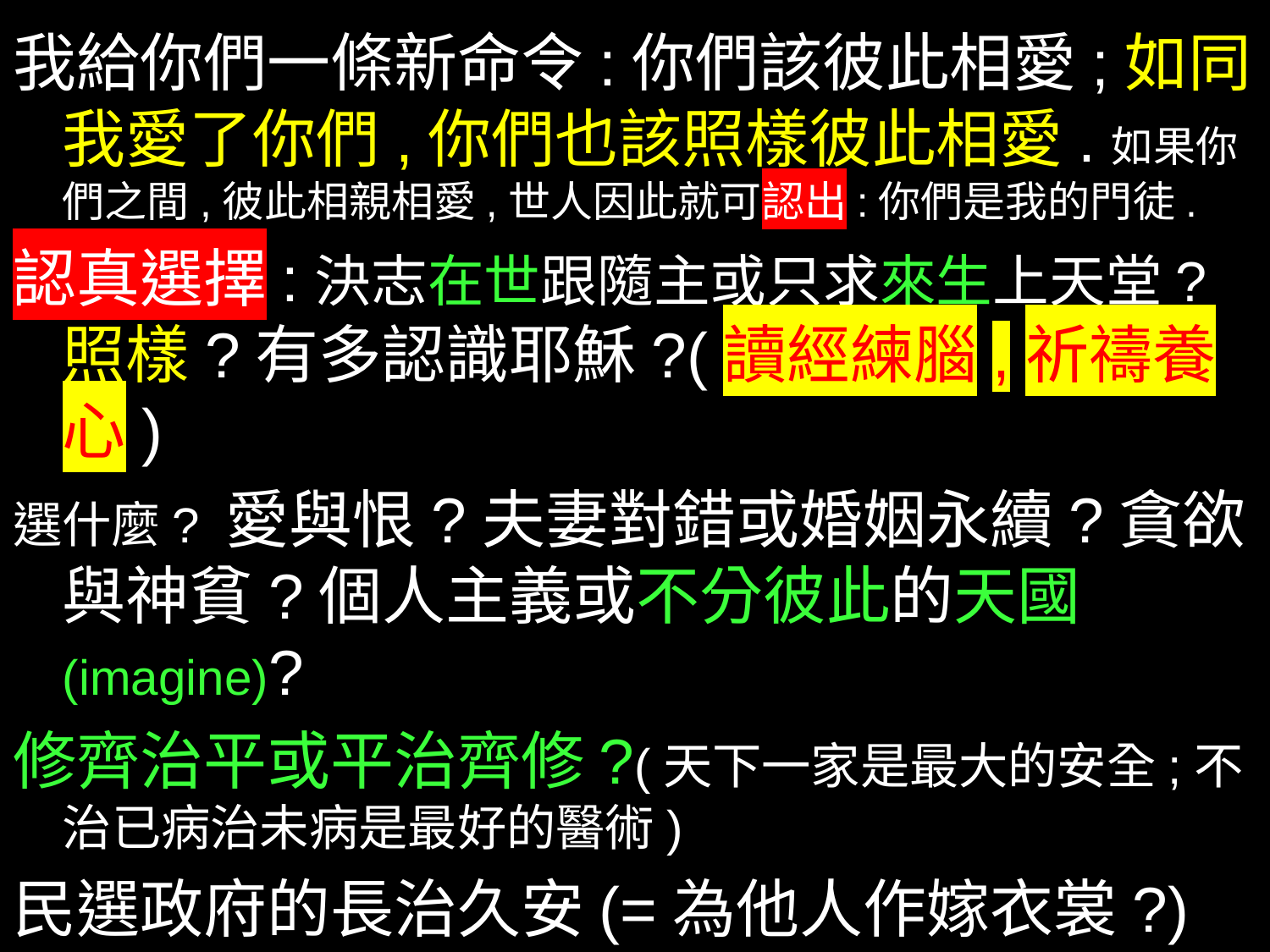

我給你們一條新命令:你們該彼此相愛;如同我愛了你們,你們也該照樣彼此相愛.如果你們之間,彼此相親相愛,世人因此就可認出:你們是我的門徒.
認真選擇:決志在世跟隨主或只求來生上天堂?
照樣?有多認識耶穌?(讀經練腦,祈禱養心)
選什麼? 愛與恨?夫妻對錯或婚姻永續?貪欲與神貧?個人主義或不分彼此的天國(imagine)?
修齊治平或平治齊修?(天下一家是最大的安全;不治已病治未病是最好的醫術)
民選政府的長治久安(=為他人作嫁衣裳?)
或任內的收獲?(尤其炒股票的內幕消息?)